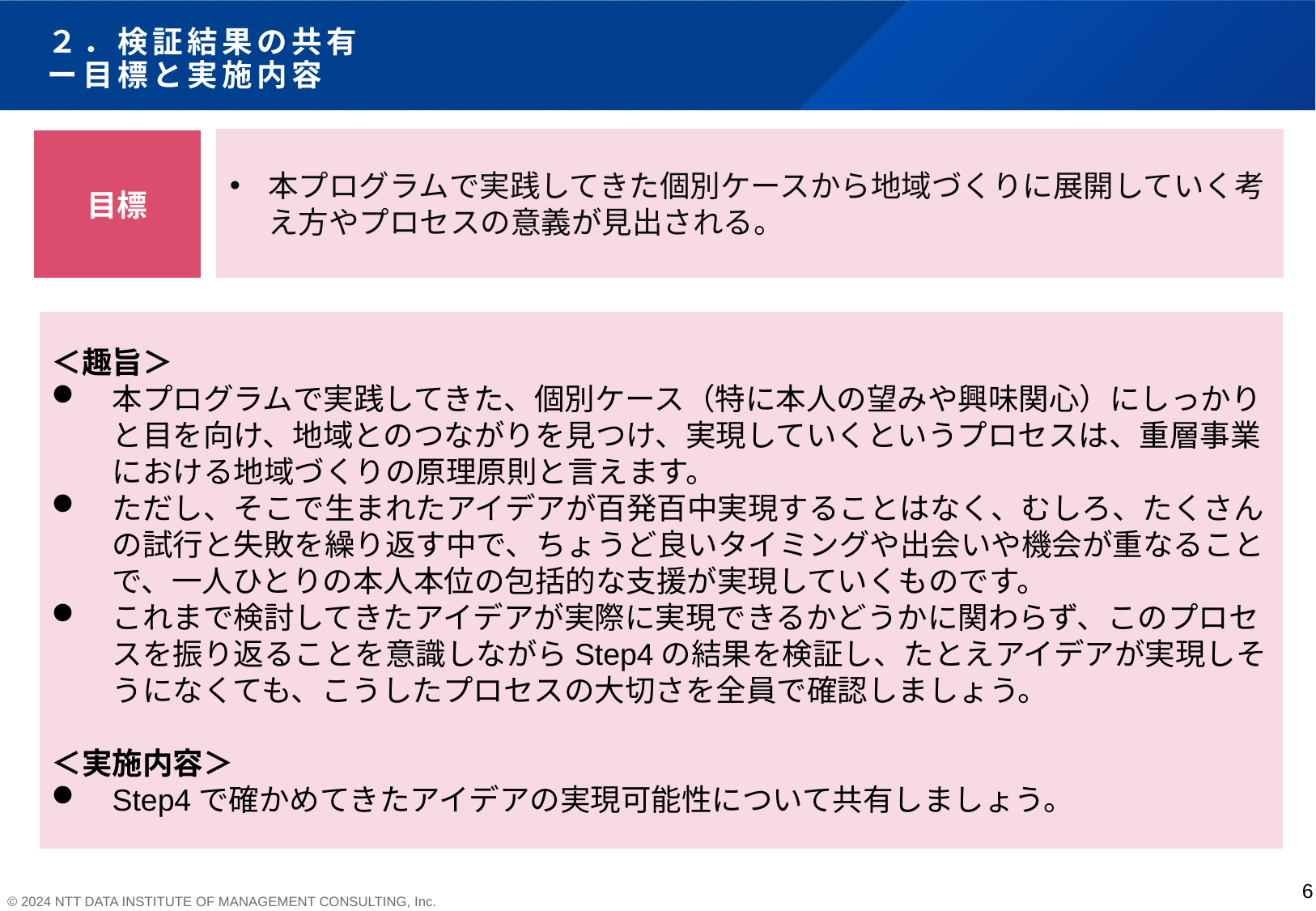

# ２．検証結果の共有 ー目標と実施内容
本プログラムで実践してきた個別ケースから地域づくりに展開していく考え方やプロセスの意義が見出される。
目標
＜趣旨＞
本プログラムで実践してきた、個別ケース（特に本人の望みや興味関心）にしっかりと目を向け、地域とのつながりを見つけ、実現していくというプロセスは、重層事業における地域づくりの原理原則と言えます。
ただし、そこで生まれたアイデアが百発百中実現することはなく、むしろ、たくさんの試行と失敗を繰り返す中で、ちょうど良いタイミングや出会いや機会が重なることで、一人ひとりの本人本位の包括的な支援が実現していくものです。
これまで検討してきたアイデアが実際に実現できるかどうかに関わらず、このプロセスを振り返ることを意識しながらStep4の結果を検証し、たとえアイデアが実現しそうになくても、こうしたプロセスの大切さを全員で確認しましょう。

＜実施内容＞
Step4で確かめてきたアイデアの実現可能性について共有しましょう。
6